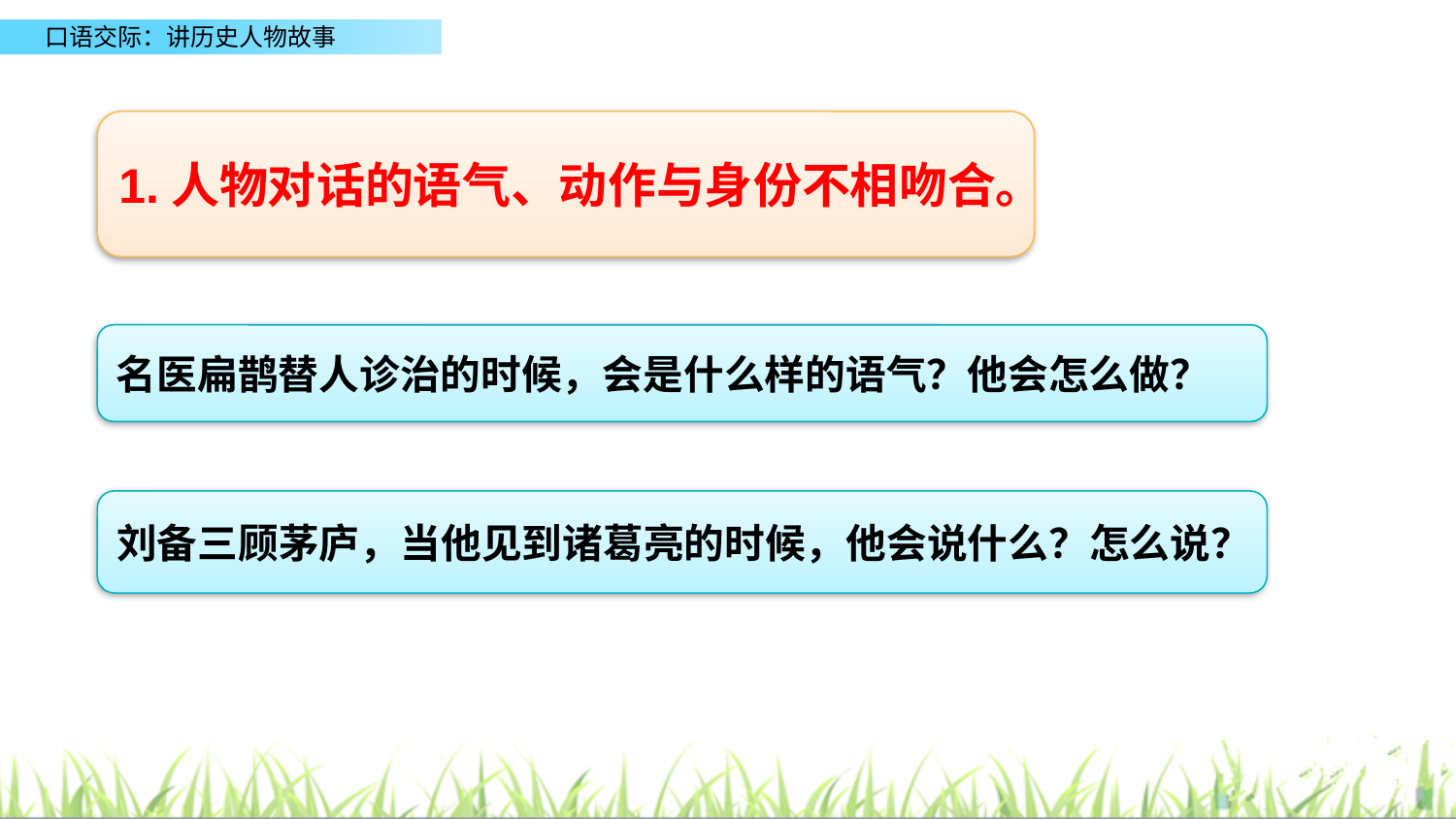

1.人物对话的语气、动作与身份不相吻合。
名医扁鹊替人诊治的时候，会是什么样的语气？他会怎么做？
刘备三顾茅庐，当他见到诸葛亮的时候，他会说什么？怎么说？